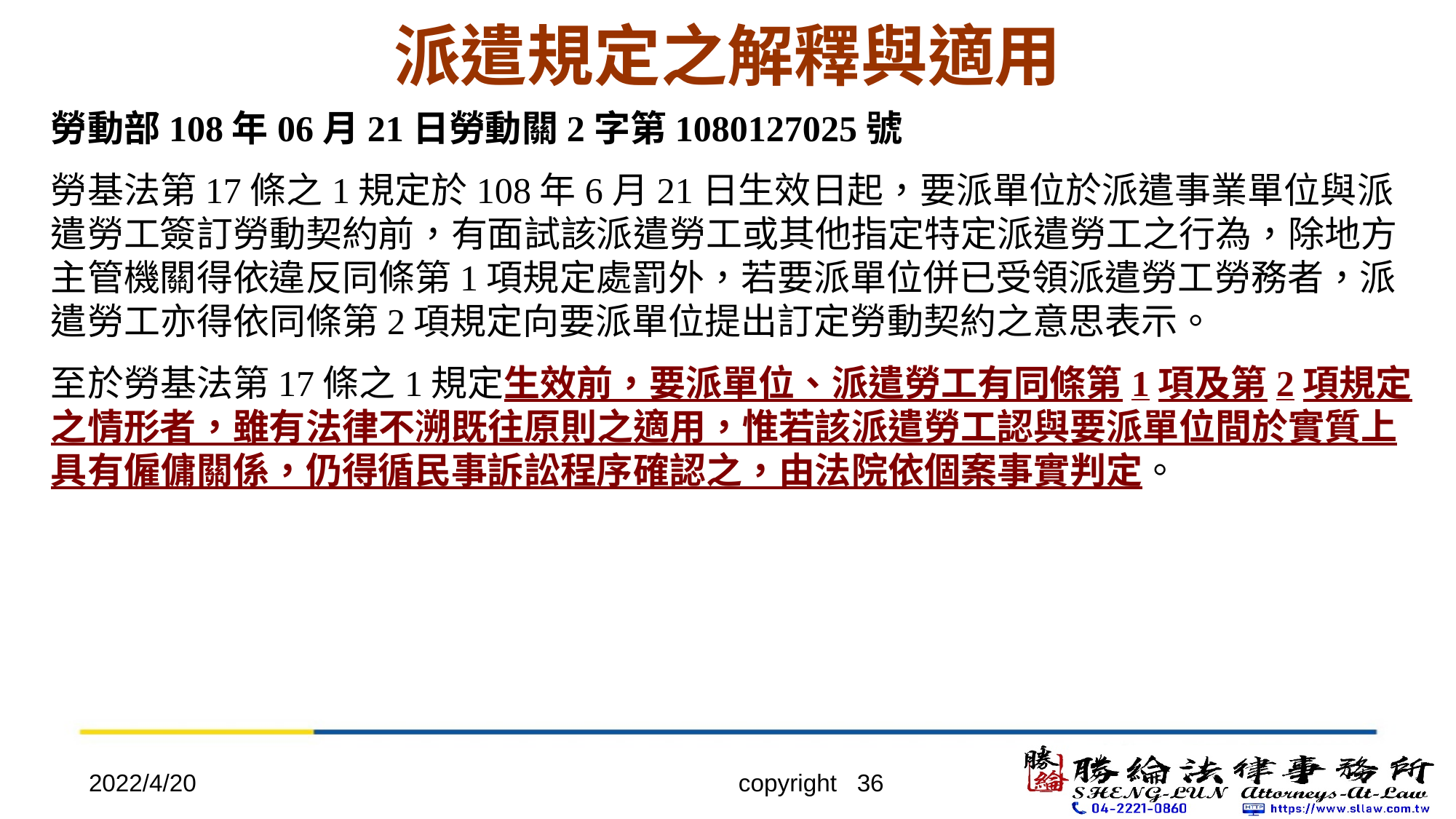

# 派遣規定之解釋與適用
勞動部108年06月21日勞動關2字第1080127025號

勞基法第17條之1規定於108年6月21日生效日起，要派單位於派遣事業單位與派遣勞工簽訂勞動契約前，有面試該派遣勞工或其他指定特定派遣勞工之行為，除地方主管機關得依違反同條第1項規定處罰外，若要派單位併已受領派遣勞工勞務者，派遣勞工亦得依同條第2項規定向要派單位提出訂定勞動契約之意思表示。

至於勞基法第17條之1規定生效前，要派單位、派遣勞工有同條第1項及第2項規定之情形者，雖有法律不溯既往原則之適用，惟若該派遣勞工認與要派單位間於實質上具有僱傭關係，仍得循民事訴訟程序確認之，由法院依個案事實判定。
2022/4/20
copyright   36